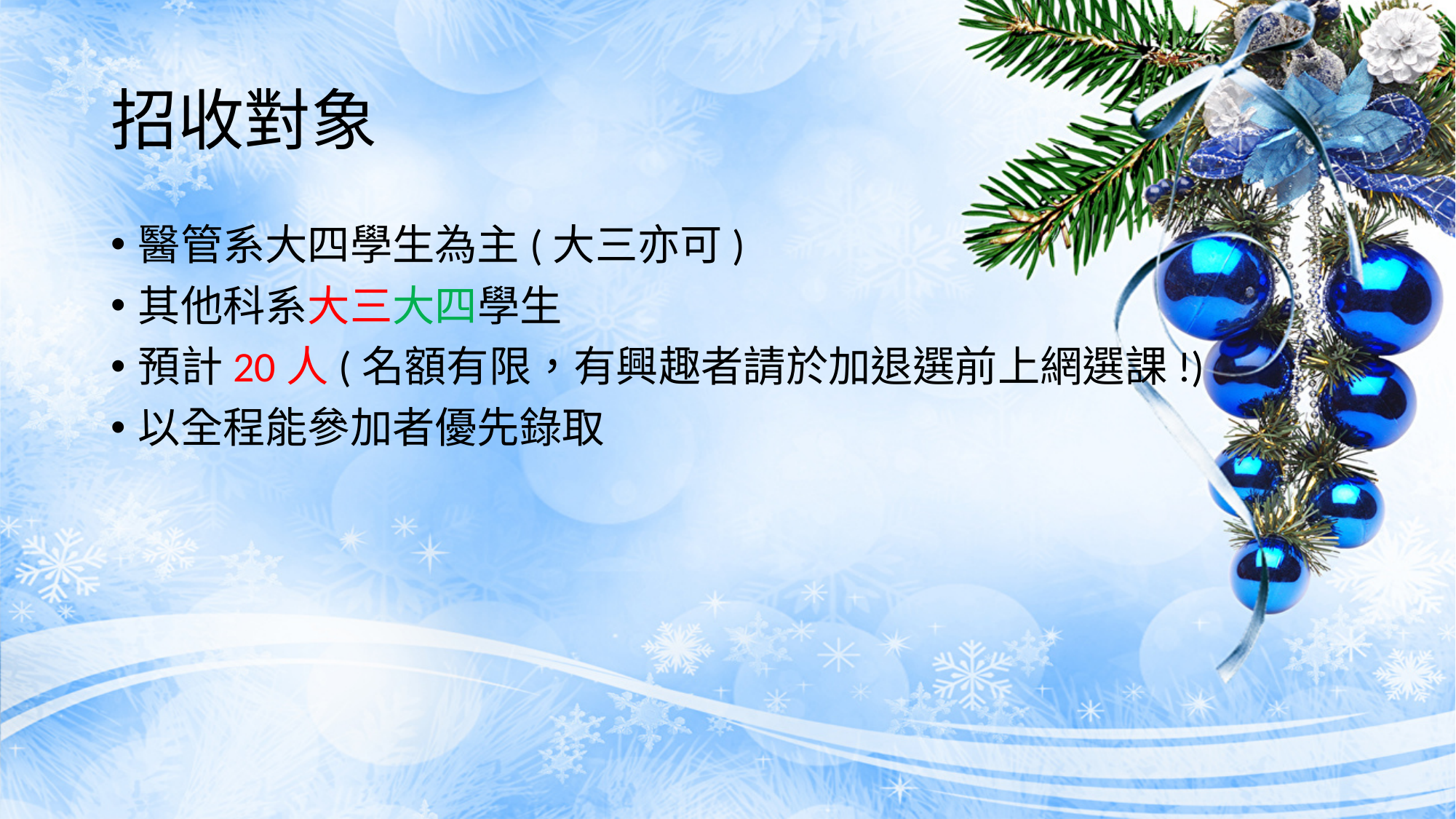

# 招收對象
醫管系大四學生為主(大三亦可)
其他科系大三大四學生
預計20人(名額有限，有興趣者請於加退選前上網選課!)
以全程能參加者優先錄取